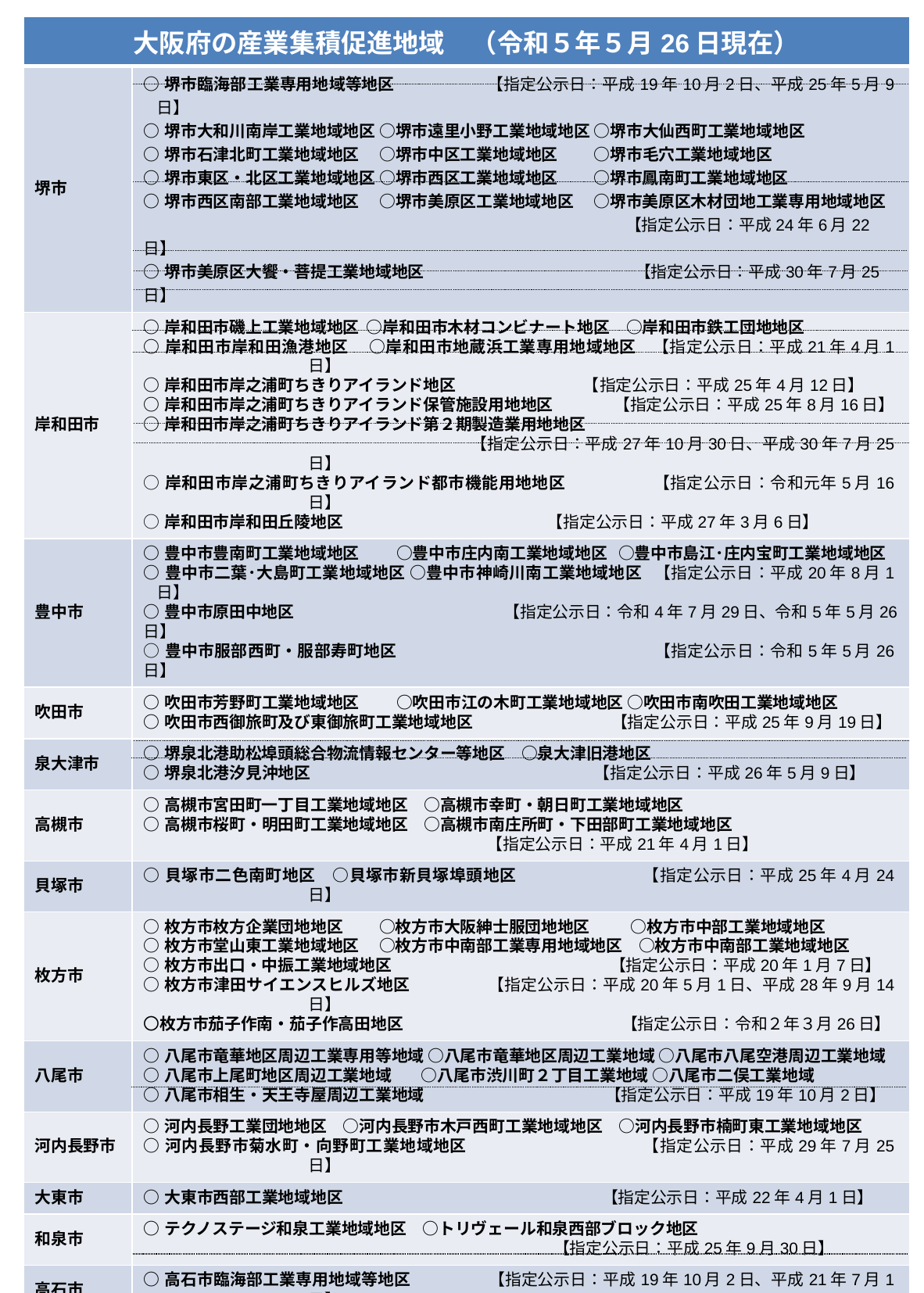

| 大阪府の産業集積促進地域　（令和５年５月26日現在） |  |
| --- | --- |
| 堺市 | ○堺市臨海部工業専用地域等地区　　　　 【指定公示日：平成19年10月2日、平成25年5月9日】 ○堺市大和川南岸工業地域地区 ○堺市遠里小野工業地域地区 ○堺市大仙西町工業地域地区 ○堺市石津北町工業地域地区　 ○堺市中区工業地域地区　　 ○堺市毛穴工業地域地区 ○堺市東区・北区工業地域地区 ○堺市西区工業地域地区　　 ○堺市鳳南町工業地域地区 ○堺市西区南部工業地域地区　 ○堺市美原区工業地域地区　 ○堺市美原区木材団地工業専用地域地区 　　　　　　　　　　　　　　　　　　　　　　　　　　　　　 【指定公示日：平成24年6月22日】 ○堺市美原区大饗・菩提工業地域地区　　　　　　　　　　　　　【指定公示日：平成30年7月25日】 |
| 岸和田市 | ○岸和田市磯上工業地域地区 ○岸和田市木材コンビナート地区　○岸和田市鉄工団地地区 ○岸和田市岸和田漁港地区 ○岸和田市地蔵浜工業専用地域地区　【指定公示日：平成21年4月1日】 ○岸和田市岸之浦町ちきりアイランド地区　 【指定公示日：平成25年4月12日】 ○岸和田市岸之浦町ちきりアイランド保管施設用地地区　 【指定公示日：平成25年8月16日】 ○岸和田市岸之浦町ちきりアイランド第２期製造業用地地区 　　　　　　　　　　　　　　　　　　　　【指定公示日：平成27年10月30日、平成30年7月25日】 ○岸和田市岸之浦町ちきりアイランド都市機能用地地区　　　　　 【指定公示日：令和元年5月16日】 ○岸和田市岸和田丘陵地区 【指定公示日：平成27年3月6日】 |
| 豊中市 | ○豊中市豊南町工業地域地区 ○豊中市庄内南工業地域地区 ○豊中市島江･庄内宝町工業地域地区 ○豊中市二葉･大島町工業地域地区 ○豊中市神崎川南工業地域地区 【指定公示日：平成20年8月1日】 ○豊中市原田中地区　　　　　　　　　　　　 【指定公示日：令和4年7月29日、令和5年5月26日】 ○豊中市服部西町・服部寿町地区　　　　　　　　　　　　　　　 【指定公示日：令和5年5月26日】 |
| 吹田市 | ○吹田市芳野町工業地域地区 ○吹田市江の木町工業地域地区 ○吹田市南吹田工業地域地区 ○吹田市西御旅町及び東御旅町工業地域地区　 【指定公示日：平成25年9月19日】 |
| 泉大津市 | ○堺泉北港助松埠頭総合物流情報センター等地区　○泉大津旧港地区　 ○堺泉北港汐見沖地区　 【指定公示日：平成26年5月9日】 |
| 高槻市 | ○高槻市宮田町一丁目工業地域地区　○高槻市幸町・朝日町工業地域地区　 ○高槻市桜町・明田町工業地域地区　○高槻市南庄所町・下田部町工業地域地区 　 【指定公示日：平成21年4月1日】 |
| 貝塚市 | ○貝塚市二色南町地区　○貝塚市新貝塚埠頭地区　 【指定公示日：平成25年4月24日】 |
| 枚方市 | ○枚方市枚方企業団地地区 　　○枚方市大阪紳士服団地地区 ○枚方市中部工業地域地区 ○枚方市堂山東工業地域地区 　○枚方市中南部工業専用地域地区　○枚方市中南部工業地域地区 ○枚方市出口・中振工業地域地区　　 【指定公示日：平成20年1月7日】 ○枚方市津田サイエンスヒルズ地区 【指定公示日：平成20年5月1日、平成28年9月14日】 〇枚方市茄子作南・茄子作高田地区　　　　　 　　　　　　　　 【指定公示日：令和２年３月26日】 |
| 八尾市 | ○八尾市竜華地区周辺工業専用等地域 ○八尾市竜華地区周辺工業地域 ○八尾市八尾空港周辺工業地域 ○八尾市上尾町地区周辺工業地域 ○八尾市渋川町２丁目工業地域 ○八尾市二俣工業地域　 ○八尾市相生・天王寺屋周辺工業地域　　 【指定公示日：平成19年10月2日】 |
| 河内長野市 | ○河内長野工業団地地区　○河内長野市木戸西町工業地域地区　○河内長野市楠町東工業地域地区 ○河内長野市菊水町・向野町工業地域地区　　　　　　　　　 【指定公示日：平成29年7月25日】 |
| 大東市 | ○大東市西部工業地域地区　　 【指定公示日：平成22年4月1日】 |
| 和泉市 | ○テクノステージ和泉工業地域地区　○トリヴェール和泉西部ブロック地区　 　 【指定公示日：平成25年9月30日】 |
| 高石市 | ○高石市臨海部工業専用地域等地区 【指定公示日：平成19年10月2日、平成21年7月1日】 |
| 東大阪市 | ○東大阪市新町･宝町工業地域地区　○東大阪市加納工業専用地域地区　○東大阪市加納工業地域地区 ○東大阪市水走･川田工業地域地区　○東大阪市岩田工業地域地区　○東大阪市稲田新町工業地域地区　 ○東大阪市柏田西工業地域地区 　　　　　　　　　　　　　　　【指定公示日：平成19年11月22日】 ○東大阪市西岩田工業地域地区　○東大阪市高井田工業地域地区 【指定公示日：平成19年11月22日、平成28年10月14日】 |
| 泉南市 | ○泉南市りんくうタウン南地区　　　 【指定公示日：平成25年4月12日、平成29年9月29日】 |
| 交野市 | ○交野市幾野工業地域地区　○交野市星田北地域地区　　　　　　【指定公示日：令和2年12月3日】 |
| 阪南市 | ○阪南市桃の木台阪南スカイタウン地区　　 【指定公示日：平成25年4月19日】 |
| 岬町 | ○岬町多奈川臨海地区　　　　　　　　　　　 【指定公示日：平成25年4月12日、令和2年12月3日】 ○岬町多奈川地区多目的公園事業活動ゾーン地区　　　　　　　　【指定公示日：平成25年4月12日】 |